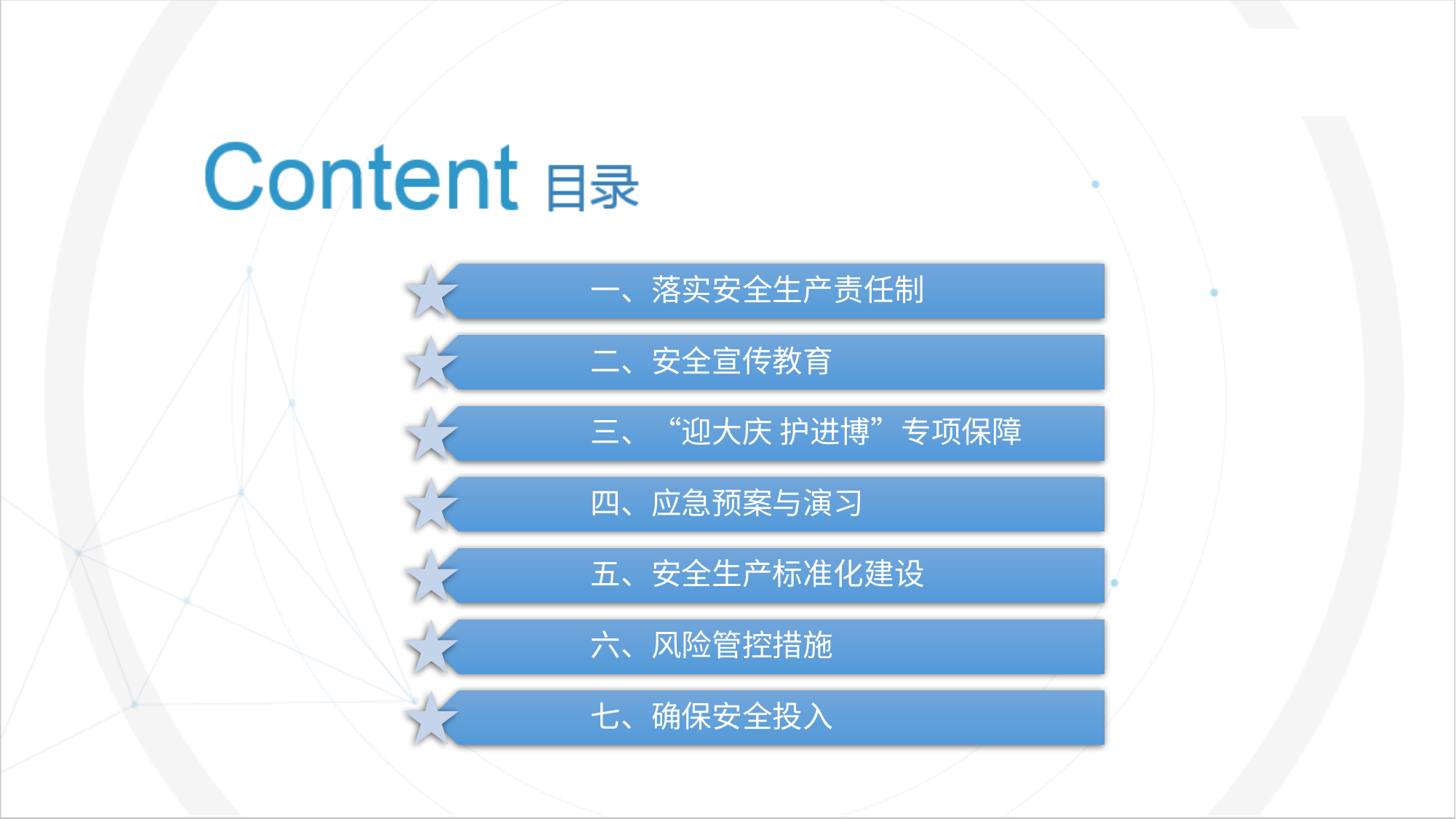

一、落实安全生产责任制
二、安全宣传教育
三、“迎大庆 护进博”专项保障
四、应急预案与演习
五、安全生产标准化建设
六、风险管控措施
七、确保安全投入